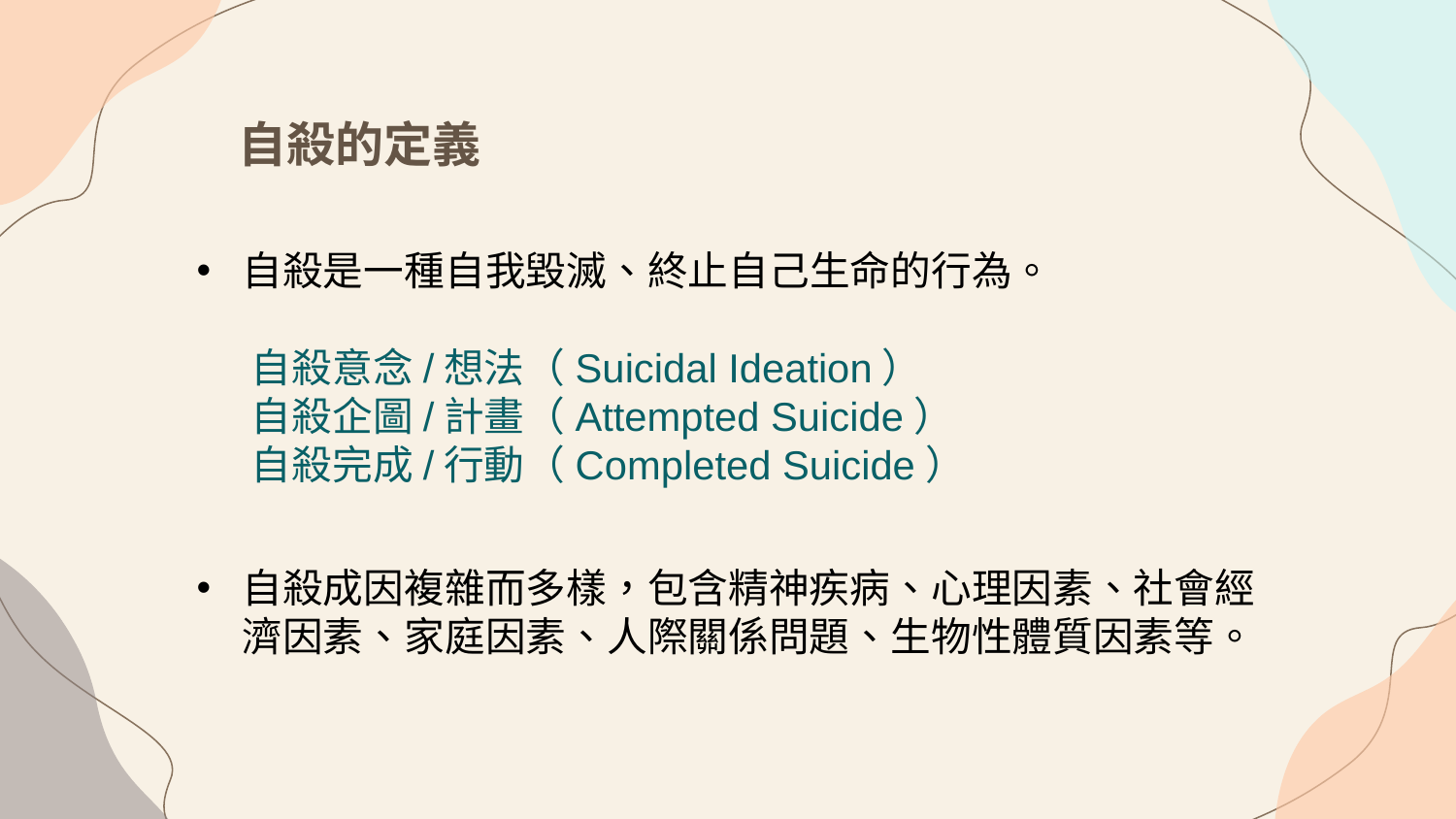

自殺的定義
自殺是一種自我毀滅、終止自己生命的行為。

     自殺意念/想法（Suicidal Ideation）
     自殺企圖/計畫（Attempted Suicide）
     自殺完成/行動（Completed Suicide）
自殺成因複雜而多樣，包含精神疾病、心理因素、社會經濟因素、家庭因素、人際關係問題、生物性體質因素等。